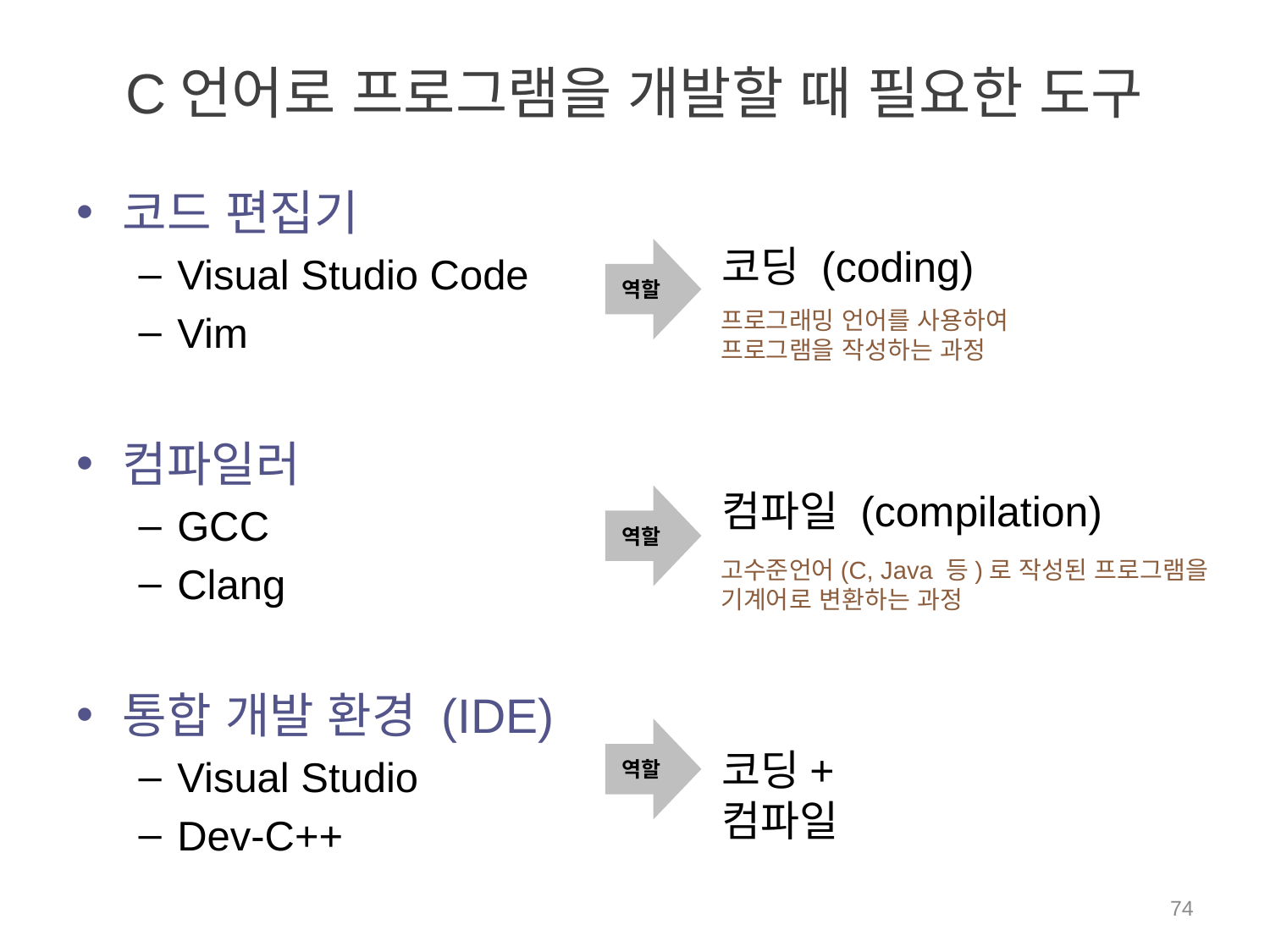

# C언어로 프로그램을 개발할 때 필요한 도구
코드 편집기
Visual Studio Code
Vim

컴파일러
GCC
Clang

통합 개발 환경 (IDE)
Visual Studio
Dev-C++
코딩 (coding)
역할
프로그래밍 언어를 사용하여
프로그램을 작성하는 과정
컴파일 (compilation)
역할
고수준언어(C, Java 등)로 작성된 프로그램을
기계어로 변환하는 과정
역할
코딩+컴파일
74